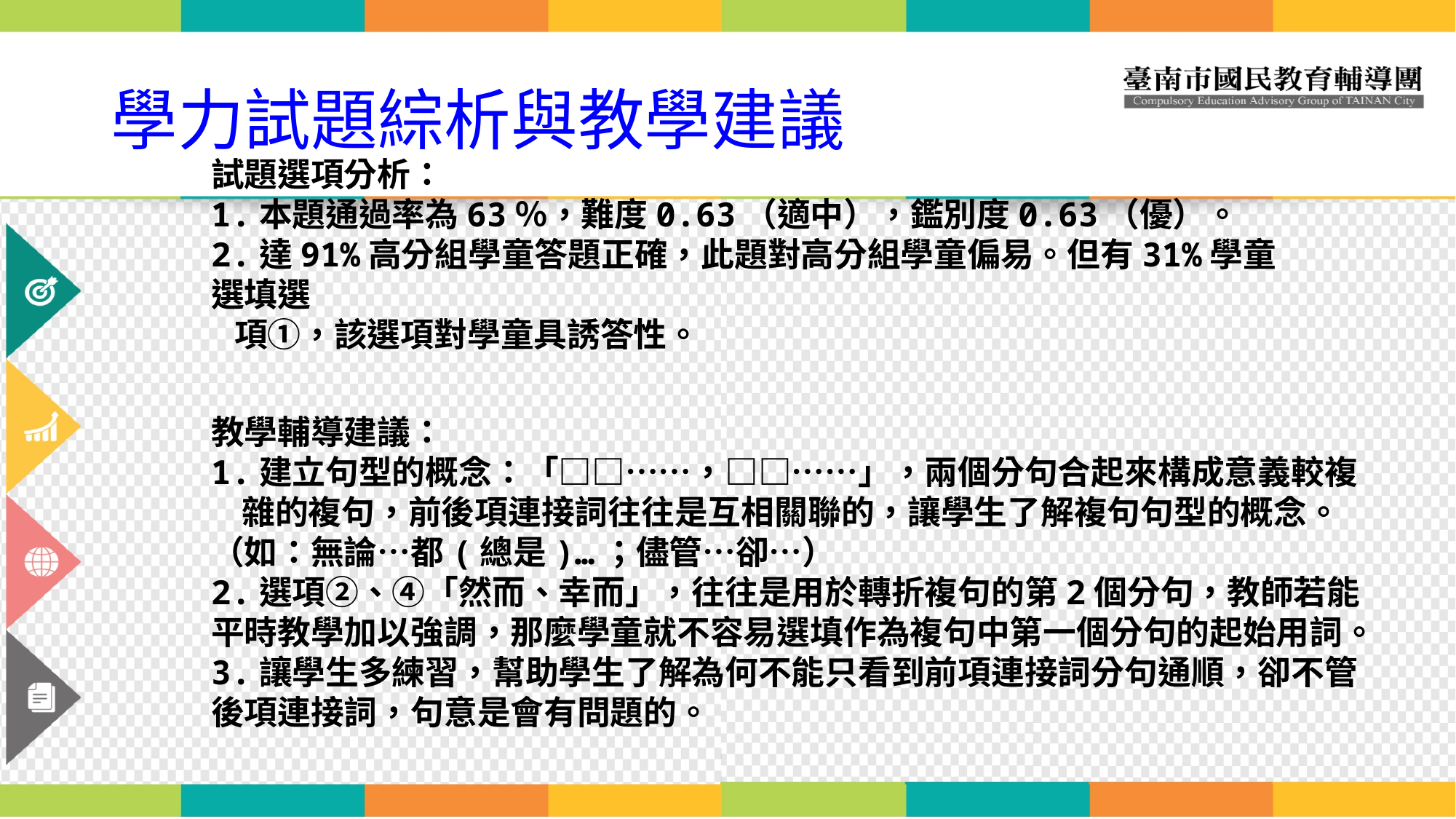

# 學力試題綜析與教學建議
試題選項分析：
1.本題通過率為63％，難度0.63（適中），鑑別度0.63（優）。
2.達91%高分組學童答題正確，此題對高分組學童偏易。但有31%學童選填選
  項①，該選項對學童具誘答性。

教學輔導建議：
1.建立句型的概念：「□□……，□□……」，兩個分句合起來構成意義較複
   雜的複句，前後項連接詞往往是互相關聯的，讓學生了解複句句型的概念。（如：無論…都(總是)…；儘管…卻…）
2.選項②、④「然而、幸而」，往往是用於轉折複句的第2個分句，教師若能平時教學加以強調，那麼學童就不容易選填作為複句中第一個分句的起始用詞。
3.讓學生多練習，幫助學生了解為何不能只看到前項連接詞分句通順，卻不管後項連接詞，句意是會有問題的。